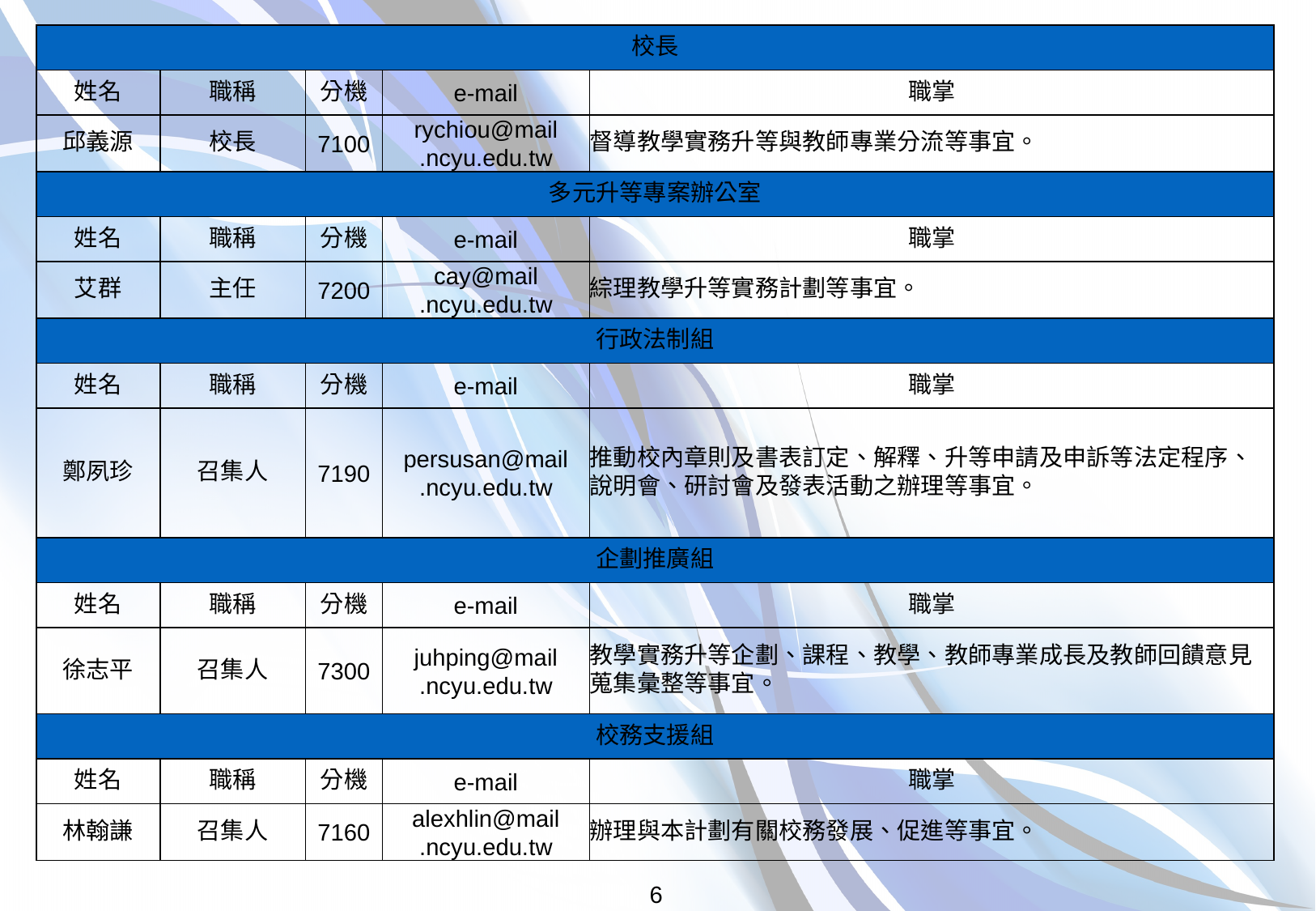

| 校長 |  |  |  |  |
| --- | --- | --- | --- | --- |
| 姓名 | 職稱 | 分機 | e-mail | 職掌 |
| 邱義源 | 校長 | 7100 | rychiou@mail .ncyu.edu.tw | 督導教學實務升等與教師專業分流等事宜。 |
| 多元升等專案辦公室 |  |  |  |  |
| 姓名 | 職稱 | 分機 | e-mail | 職掌 |
| 艾群 | 主任 | 7200 | cay@mail .ncyu.edu.tw | 綜理教學升等實務計劃等事宜。 |
| 行政法制組 |  |  |  |  |
| 姓名 | 職稱 | 分機 | e-mail | 職掌 |
| 鄭夙珍 | 召集人 | 7190 | persusan@mail .ncyu.edu.tw | 推動校內章則及書表訂定、解釋、升等申請及申訴等法定程序、說明會、研討會及發表活動之辦理等事宜。 |
| 企劃推廣組 |  |  |  |  |
| 姓名 | 職稱 | 分機 | e-mail | 職掌 |
| 徐志平 | 召集人 | 7300 | juhping@mail .ncyu.edu.tw | 教學實務升等企劃、課程、教學、教師專業成長及教師回饋意見蒐集彙整等事宜。 |
| 校務支援組 |  |  |  |  |
| 姓名 | 職稱 | 分機 | e-mail | 職掌 |
| 林翰謙 | 召集人 | 7160 | alexhlin@mail .ncyu.edu.tw | 辦理與本計劃有關校務發展、促進等事宜。 |
6